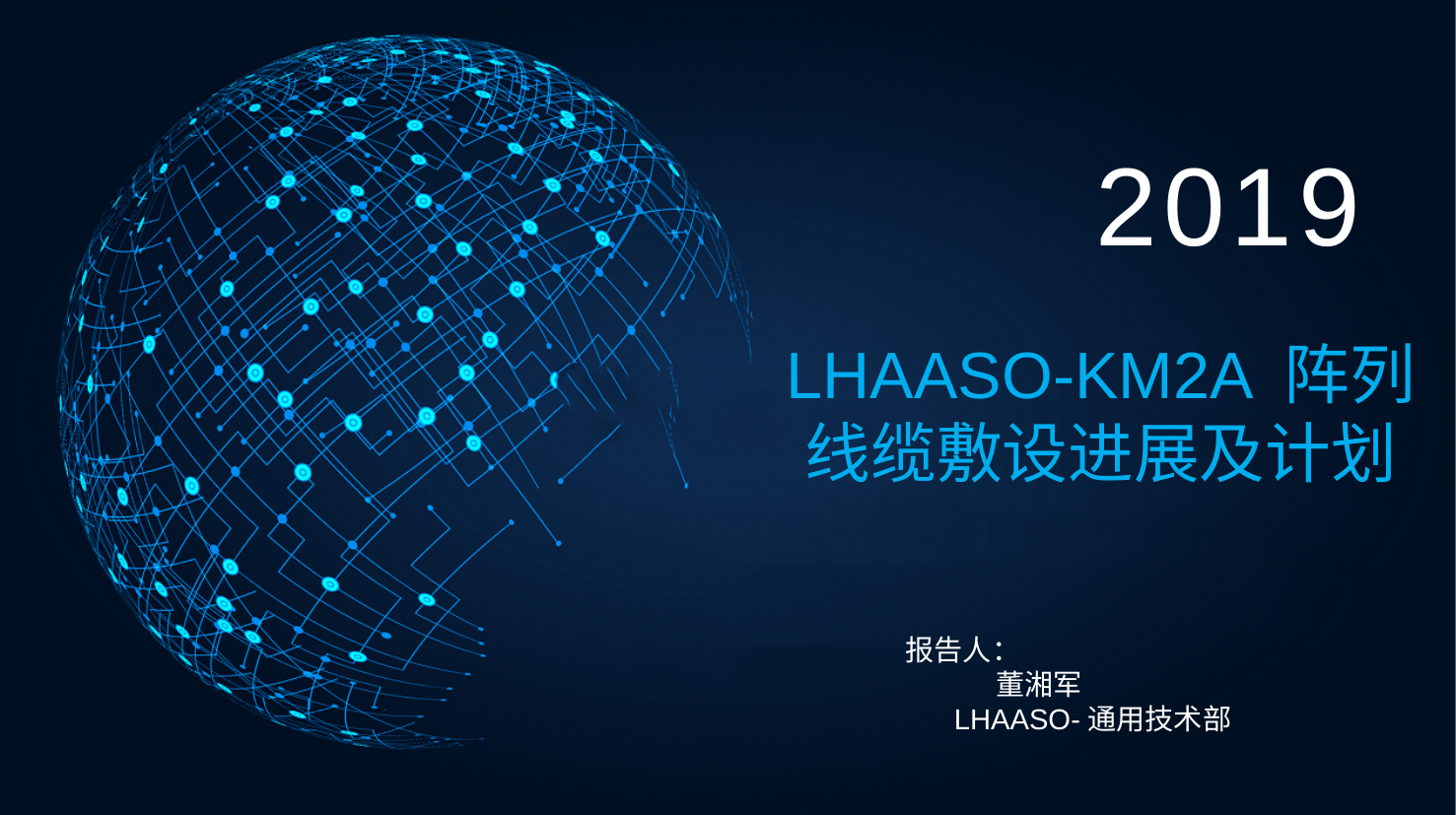

2019
LHAASO-KM2A 阵列
线缆敷设进展及计划
报告人：
             董湘军
      LHAASO-通用技术部